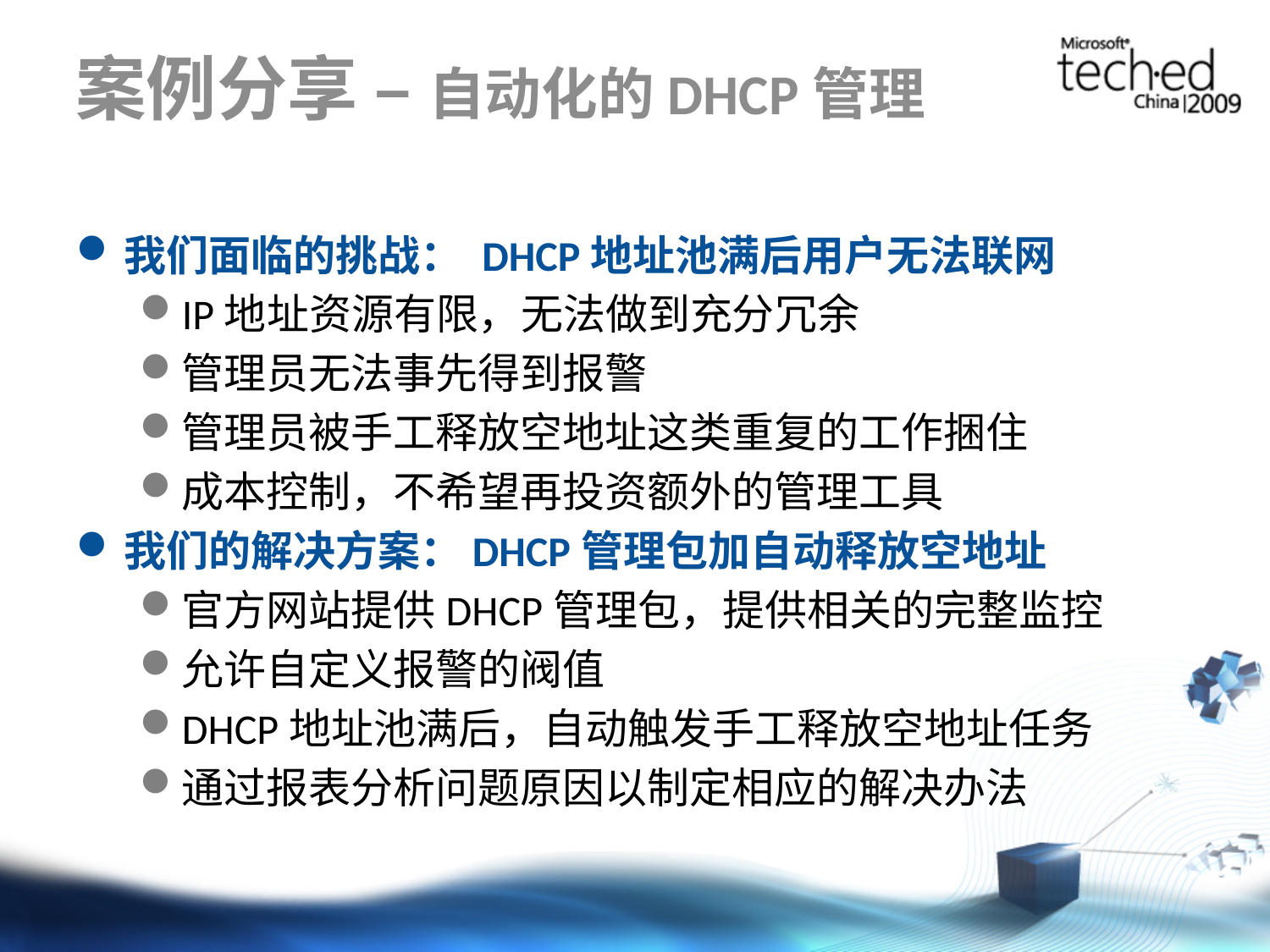

# 案例分享 – 自动化的DHCP管理
我们面临的挑战： DHCP地址池满后用户无法联网
IP地址资源有限，无法做到充分冗余
管理员无法事先得到报警
管理员被手工释放空地址这类重复的工作捆住
成本控制，不希望再投资额外的管理工具
我们的解决方案：DHCP管理包加自动释放空地址
官方网站提供DHCP管理包，提供相关的完整监控
允许自定义报警的阀值
DHCP地址池满后，自动触发手工释放空地址任务
通过报表分析问题原因以制定相应的解决办法